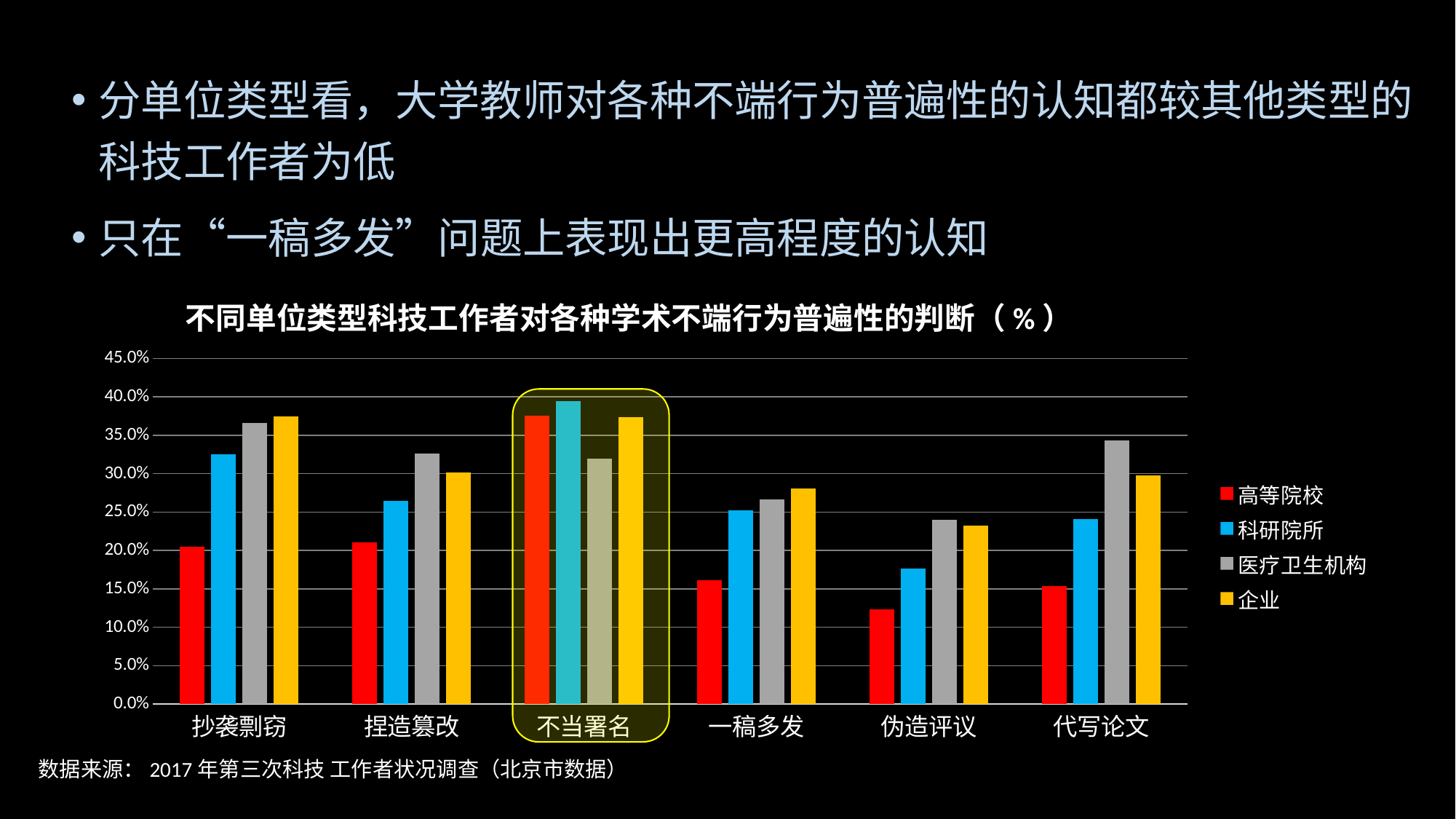

分单位类型看，大学教师对各种不端行为普遍性的认知都较其他类型的科技工作者为低
只在“一稿多发”问题上表现出更高程度的认知
不同单位类型科技工作者对各种学术不端行为普遍性的判断（%）

### Chart

| Category | 高等院校 | 科研院所 | 医疗卫生机构 | 企业 |
|---|---|---|---|---|
| 抄袭剽窃 | 0.20451911935110081 | 0.3248898678414097 | 0.36612903225806454 | 0.3747244673034533 |
| 捏造篡改 | 0.21031286210892236 | 0.2643171806167401 | 0.32661290322580644 | 0.3012490815576782 |
| 不当署名 | 0.37543453070683663 | 0.39482378854625544 | 0.3193548387096774 | 0.37362233651726673 |
| 一稿多发 | 0.16164542294322132 | 0.2527533039647577 | 0.2661290322580645 | 0.28104335047759 |
| 伪造评议 | 0.12340672074159907 | 0.17621145374449337 | 0.2403225806451613 | 0.2325495958853784 |
| 代写论文 | 0.15411355735805332 | 0.24063876651982377 | 0.34354838709677415 | 0.2979426891991183 |
数据来源：2017年第三次科技 工作者状况调查（北京市数据）